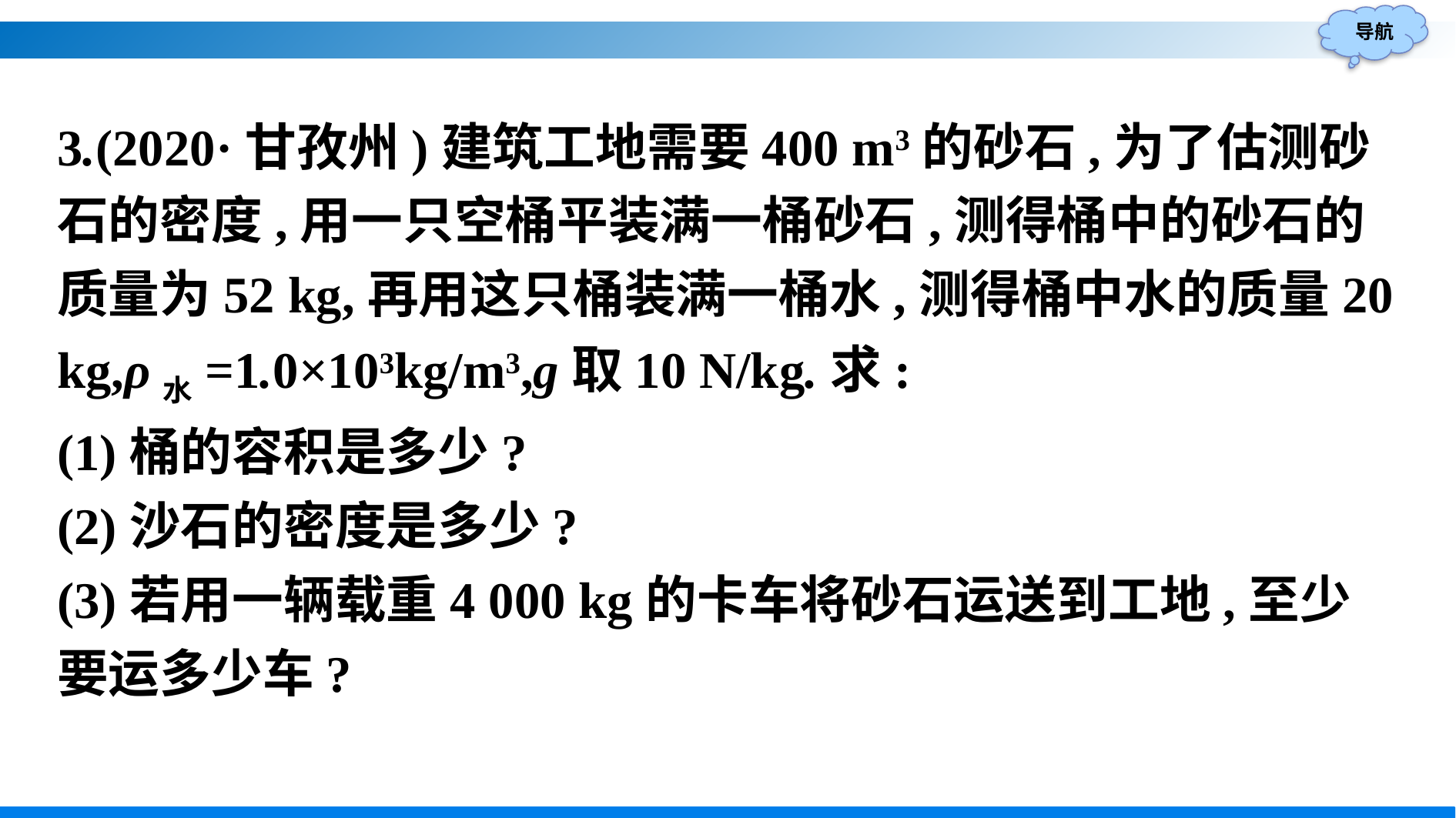

3.(2020·甘孜州)建筑工地需要400 m3的砂石,为了估测砂石的密度,用一只空桶平装满一桶砂石,测得桶中的砂石的质量为52 kg,再用这只桶装满一桶水,测得桶中水的质量20 kg,ρ水=1.0×103kg/m3,g取10 N/kg.求:
(1)桶的容积是多少?
(2)沙石的密度是多少?
(3)若用一辆载重4 000 kg的卡车将砂石运送到工地,至少要运多少车?